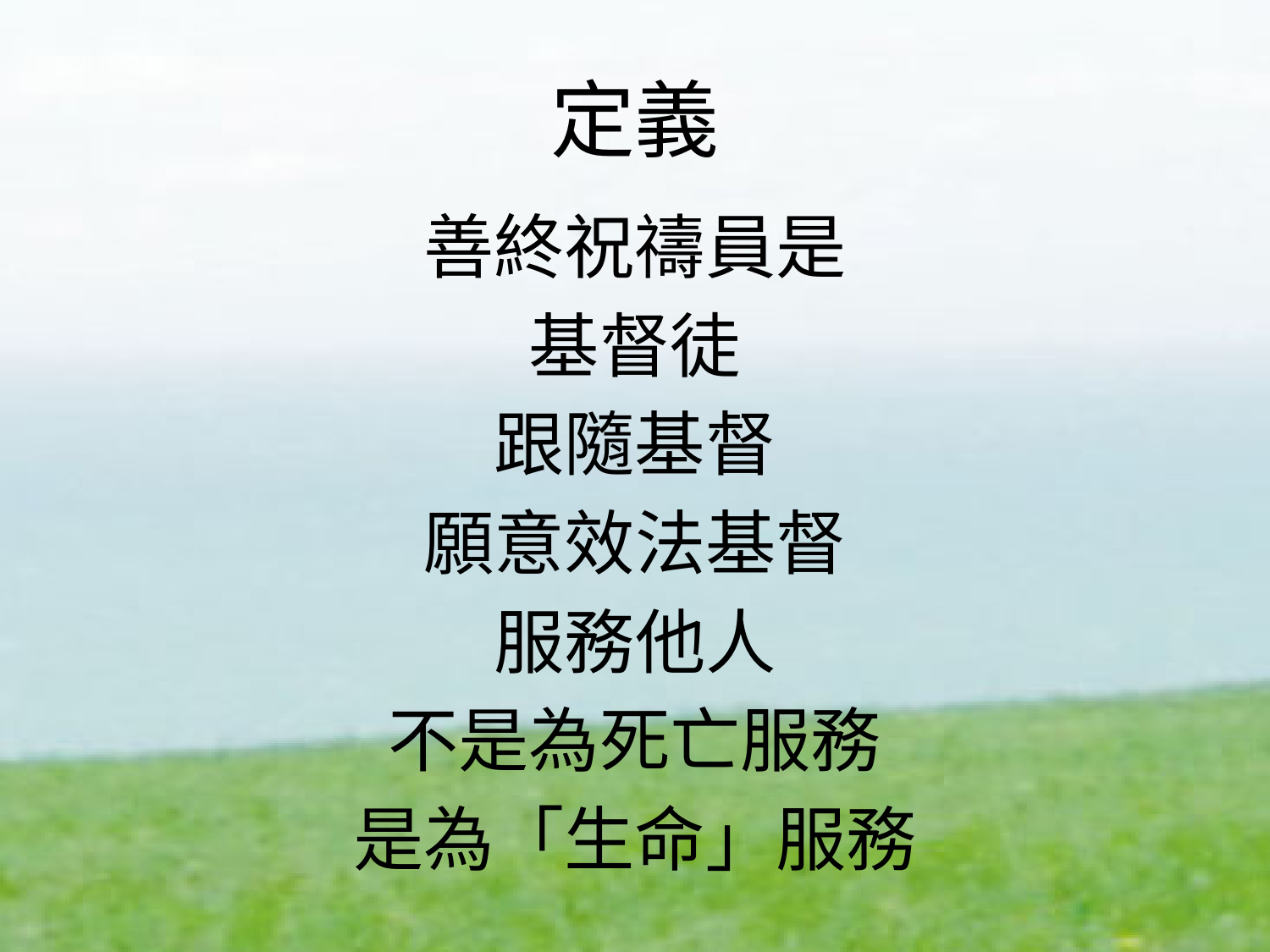

# 定義
善終祝禱員是
基督徒
跟隨基督
願意效法基督
服務他人
不是為死亡服務
是為「生命」服務